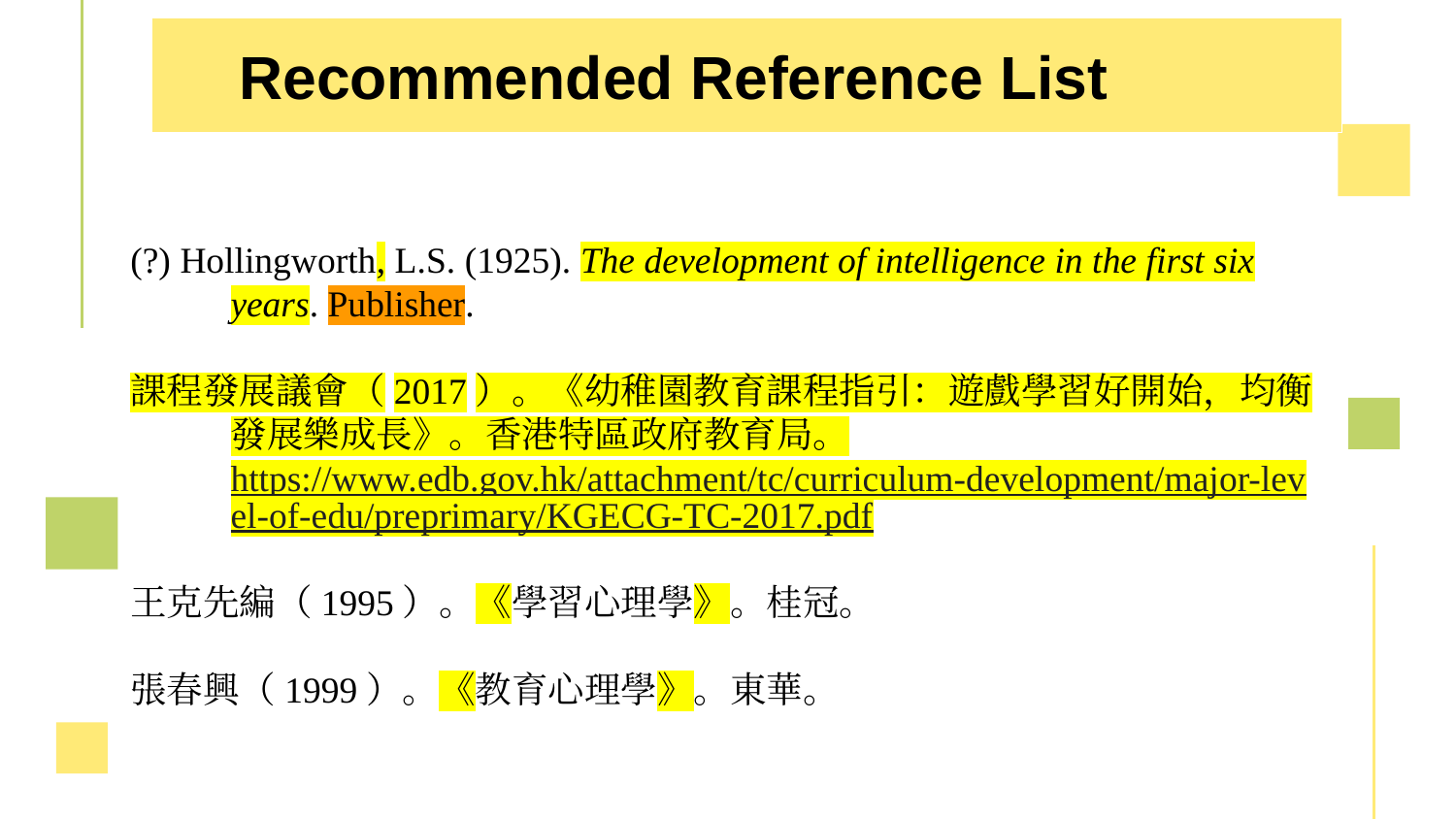

Recommended Reference List
(?) Hollingworth, L.S. (1925). The development of intelligence in the first six years. Publisher.

課程發展議會（2017）。《幼稚園教育課程指引：遊戲學習好開始，均衡發展樂成長》。香港特區政府教育局。https://www.edb.gov.hk/attachment/tc/curriculum-development/major-level-of-edu/preprimary/KGECG-TC-2017.pdf

王克先編（1995）。《學習心理學》。桂冠。

張春興（1999）。《教育心理學》。東華。